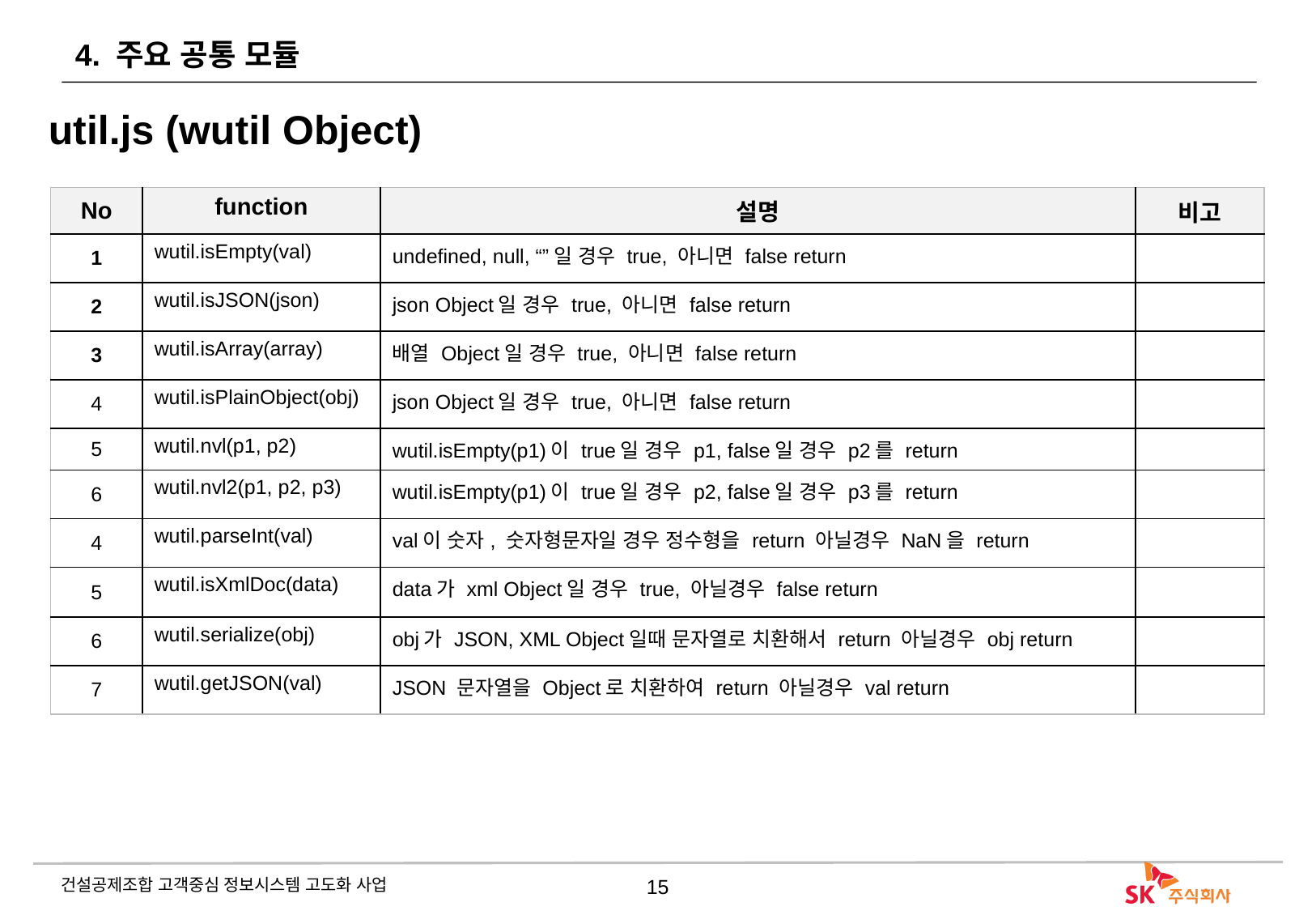

# 4. 주요 공통 모듈
util.js (wutil Object)
| No | function | 설명 | 비고 |
| --- | --- | --- | --- |
| 1 | wutil.isEmpty(val) | undefined, null, “”일 경우 true, 아니면 false return |  |
| 2 | wutil.isJSON(json) | json Object일 경우 true, 아니면 false return |  |
| 3 | wutil.isArray(array) | 배열 Object일 경우 true, 아니면 false return |  |
| 4 | wutil.isPlainObject(obj) | json Object일 경우 true, 아니면 false return |  |
| 5 | wutil.nvl(p1, p2) | wutil.isEmpty(p1)이 true일 경우 p1, false일 경우 p2를 return |  |
| 6 | wutil.nvl2(p1, p2, p3) | wutil.isEmpty(p1)이 true일 경우 p2, false일 경우 p3를 return |  |
| 4 | wutil.parseInt(val) | val이 숫자, 숫자형문자일 경우 정수형을 return 아닐경우 NaN을 return |  |
| 5 | wutil.isXmlDoc(data) | data가 xml Object일 경우 true, 아닐경우 false return |  |
| 6 | wutil.serialize(obj) | obj가 JSON, XML Object일때 문자열로 치환해서 return 아닐경우 obj return |  |
| 7 | wutil.getJSON(val) | JSON 문자열을 Object로 치환하여 return 아닐경우 val return |  |